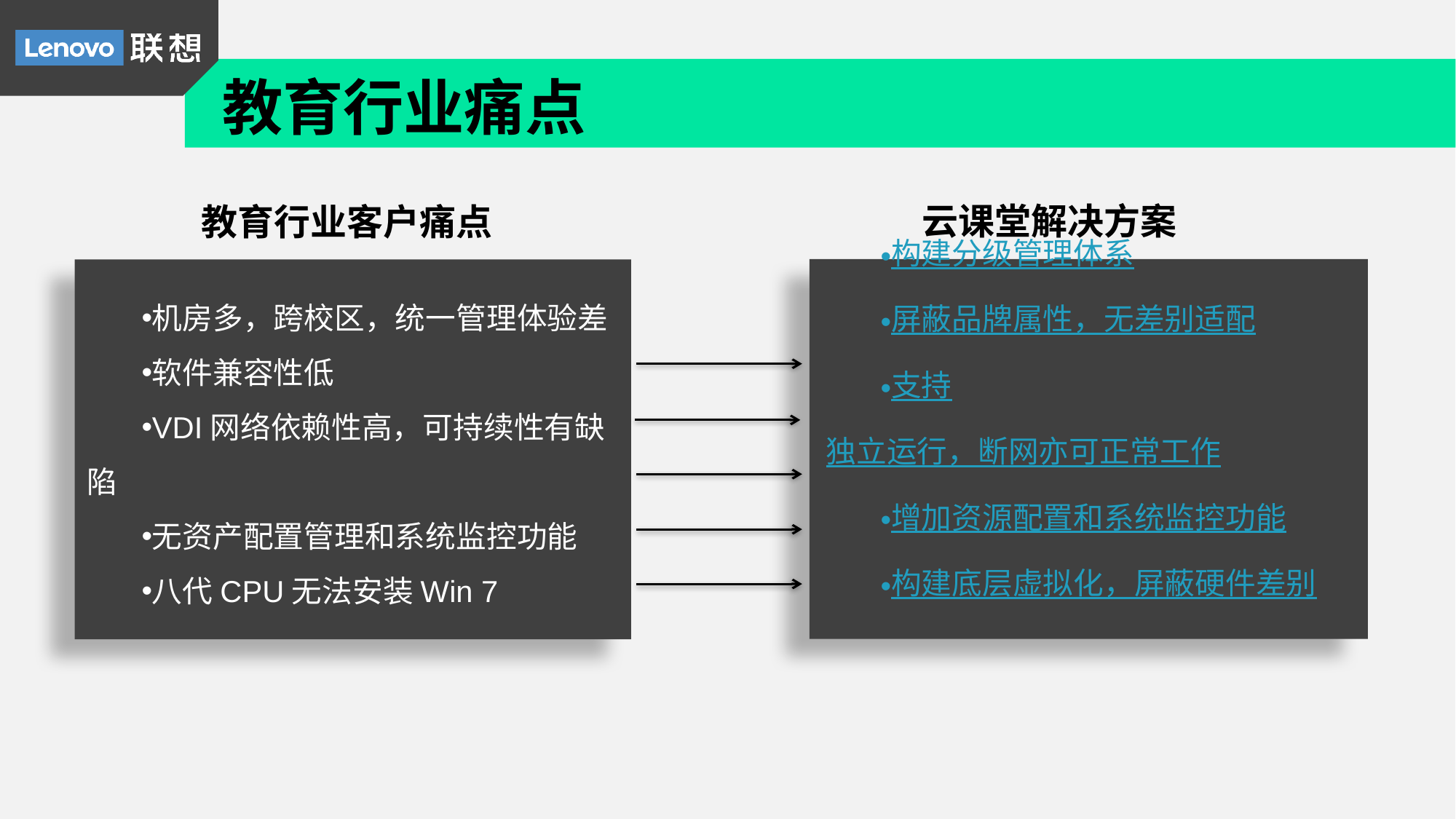

教育行业痛点
云课堂解决方案
教育行业客户痛点

机房多，跨校区，统一管理体验差
软件兼容性低
VDI网络依赖性高，可持续性有缺陷
无资产配置管理和系统监控功能
八代CPU无法安装Win 7
构建分级管理体系
屏蔽品牌属性，无差别适配
支持独立运行，断网亦可正常工作
增加资源配置和系统监控功能
构建底层虚拟化，屏蔽硬件差别